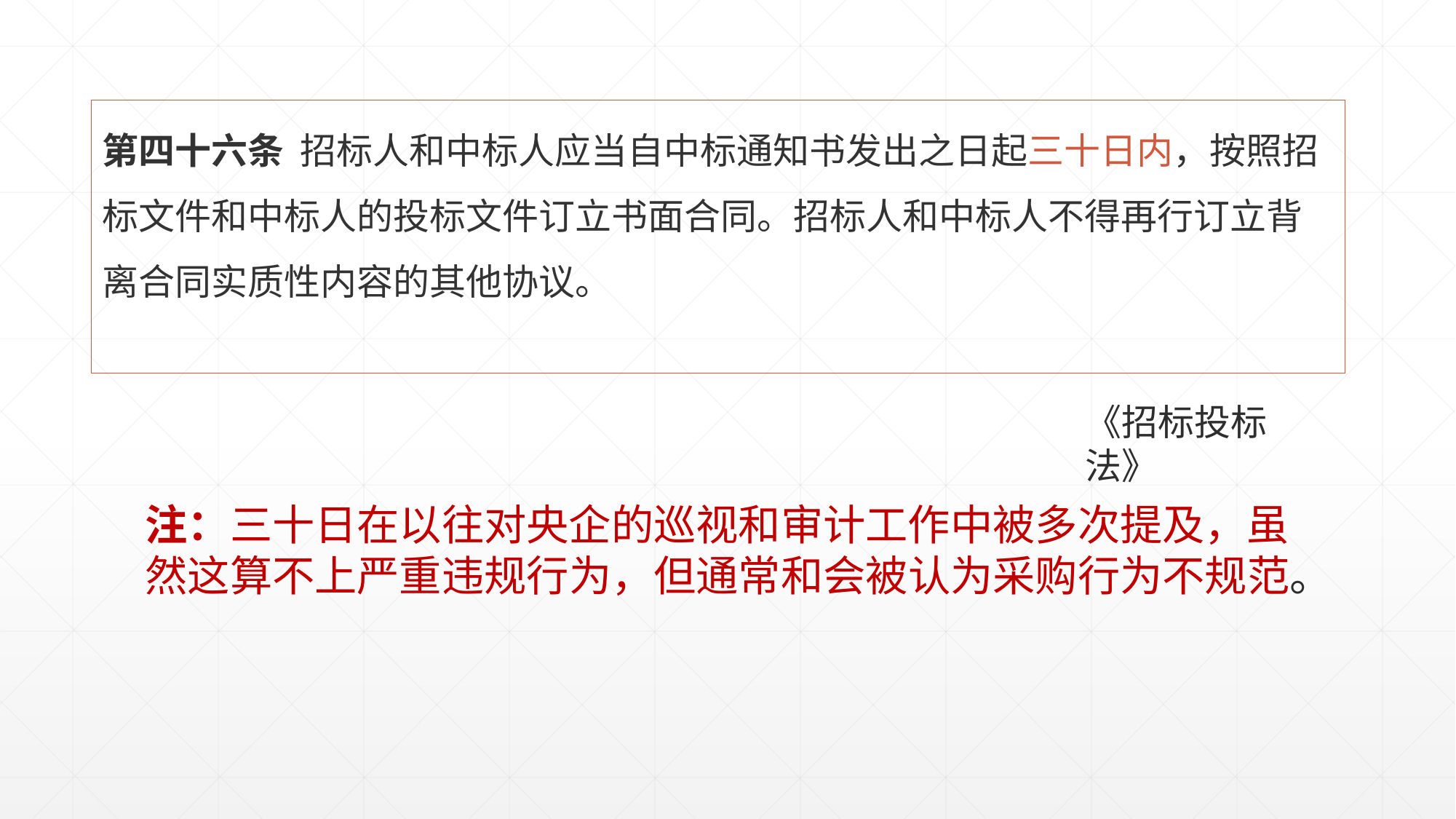

第四十六条  招标人和中标人应当自中标通知书发出之日起三十日内，按照招标文件和中标人的投标文件订立书面合同。招标人和中标人不得再行订立背离合同实质性内容的其他协议。

《招标投标法》
注：三十日在以往对央企的巡视和审计工作中被多次提及，虽然这算不上严重违规行为，但通常和会被认为采购行为不规范。